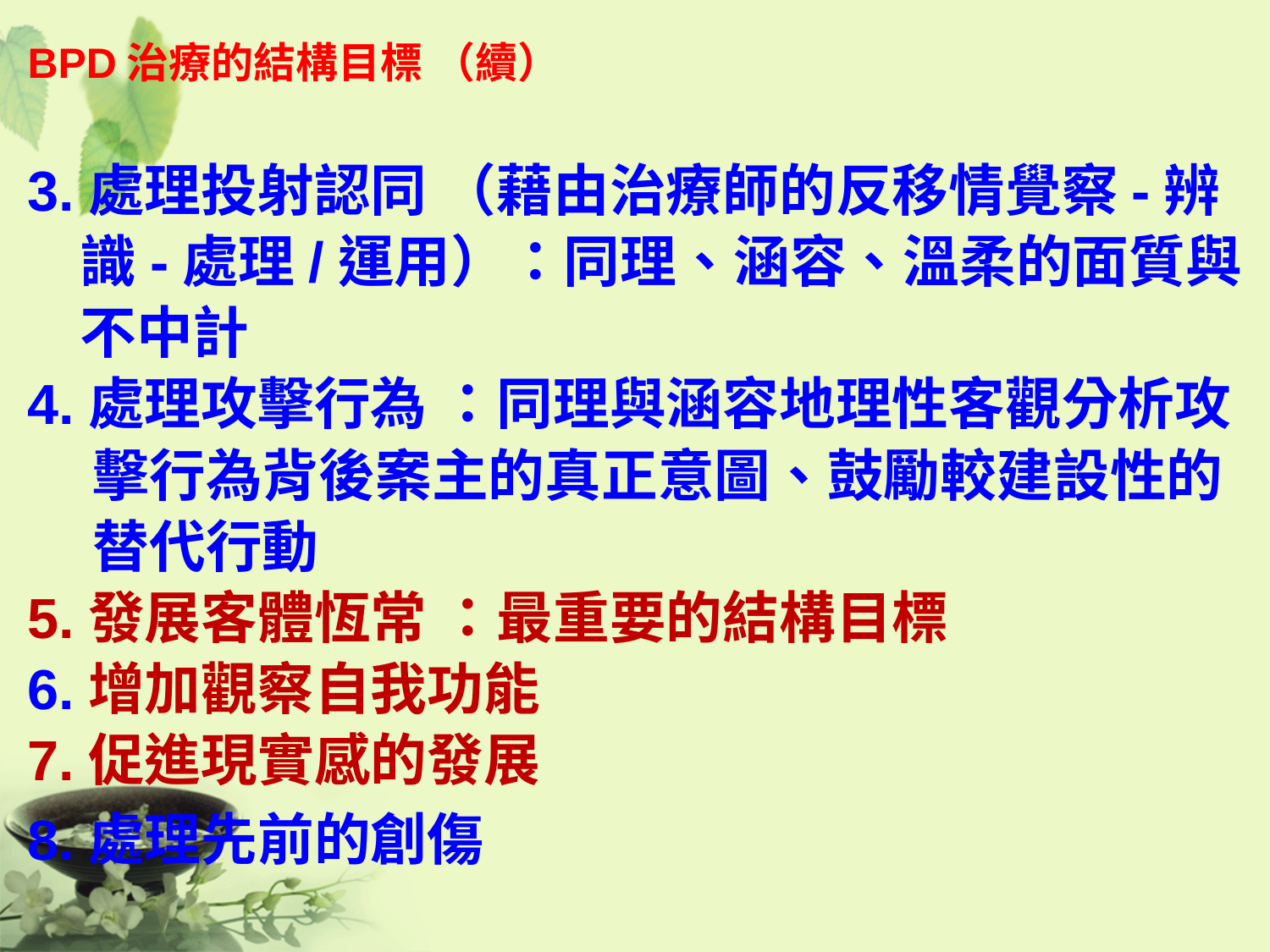

# BPD治療的結構目標 （續）
3.處理投射認同 （藉由治療師的反移情覺察-辨
   識-處理/運用）：同理、涵容、溫柔的面質與
   不中計
4.處理攻擊行為 ：同理與涵容地理性客觀分析攻
    擊行為背後案主的真正意圖、鼓勵較建設性的
    替代行動
5.發展客體恆常 ：最重要的結構目標
6.增加觀察自我功能
7.促進現實感的發展
8.處理先前的創傷